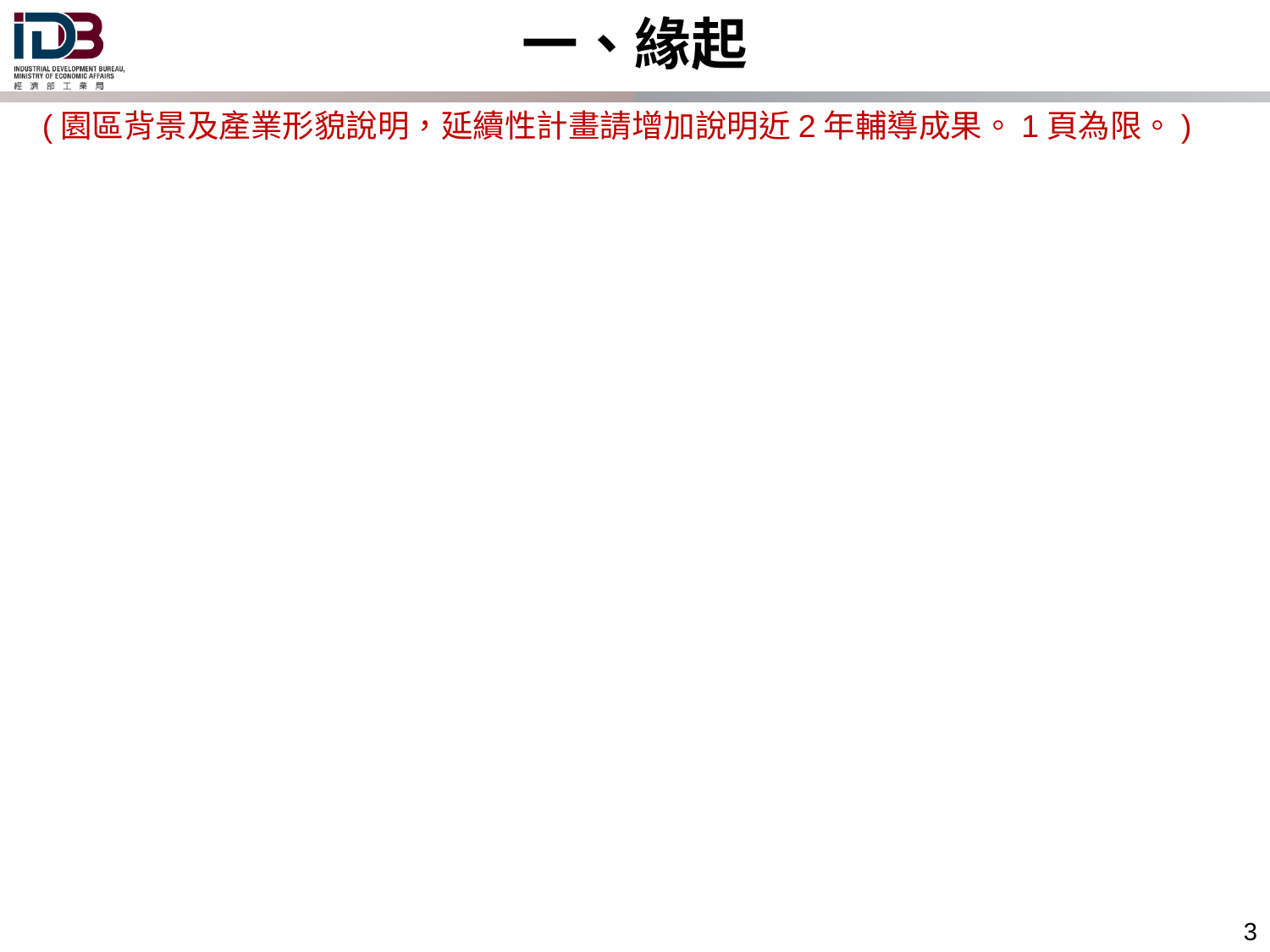

一、緣起
(園區背景及產業形貌說明，延續性計畫請增加說明近2年輔導成果。1頁為限。)